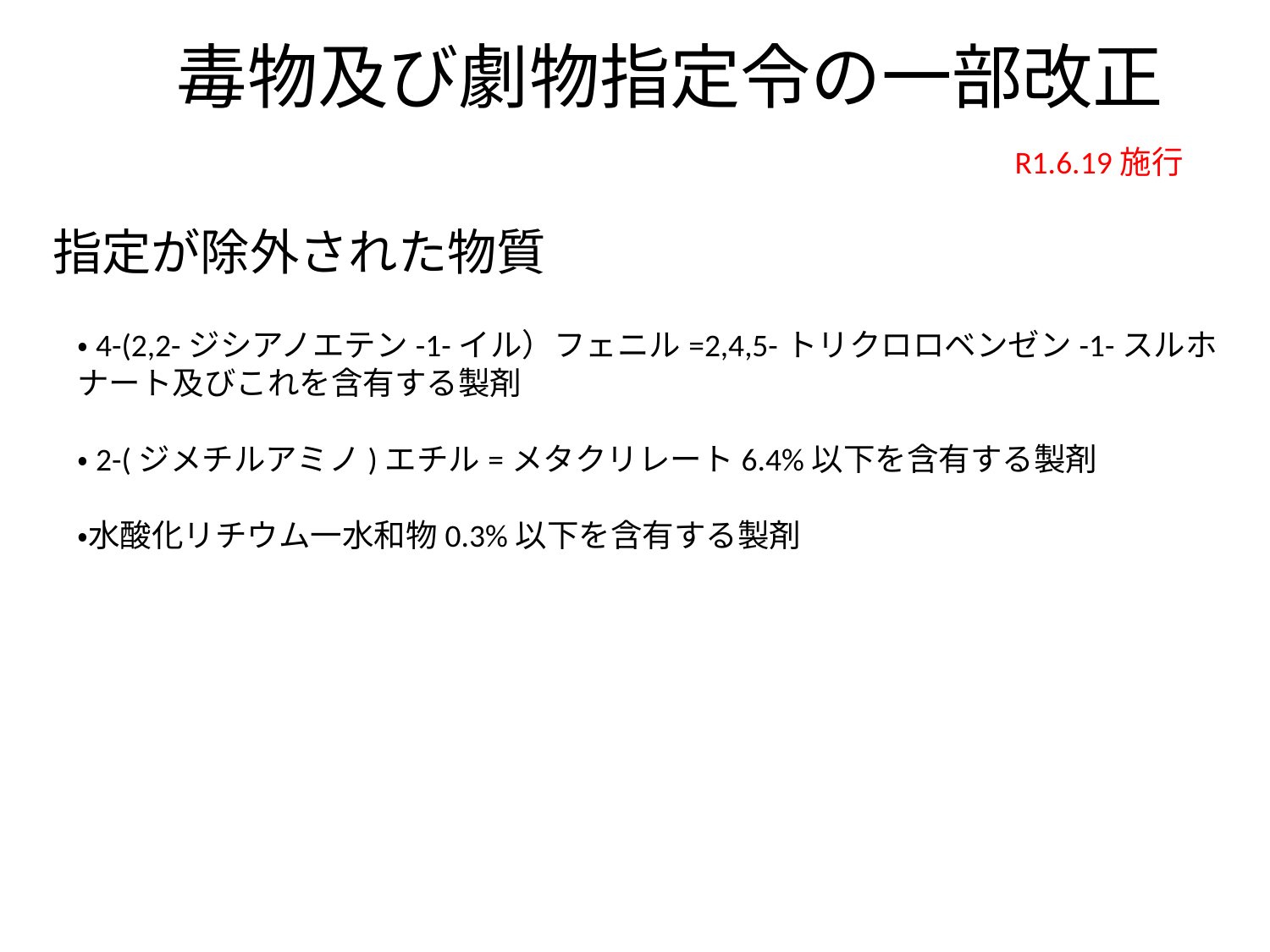

毒物及び劇物指定令の一部改正
R1.6.19施行
指定が除外された物質

・4-(2,2-ジシアノエテン-1-イル）フェニル=2,4,5-トリクロロベンゼン-1-スルホナート及びこれを含有する製剤

・2-(ジメチルアミノ)エチル=メタクリレート6.4%以下を含有する製剤

・水酸化リチウム一水和物0.3%以下を含有する製剤